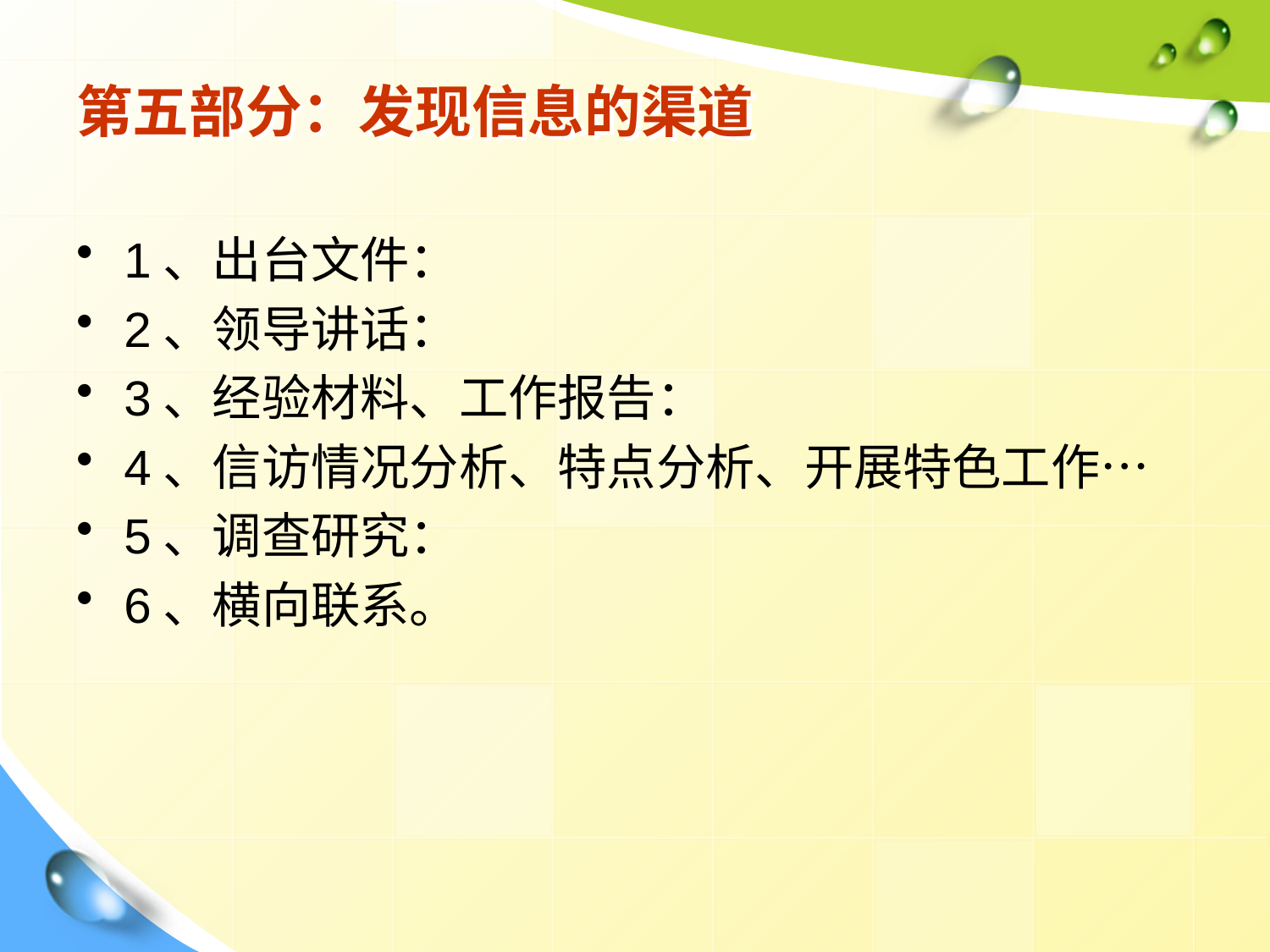

# 第五部分：发现信息的渠道
1、出台文件：
2、领导讲话：
3、经验材料、工作报告：
4、信访情况分析、特点分析、开展特色工作…
5、调查研究：
6、横向联系。